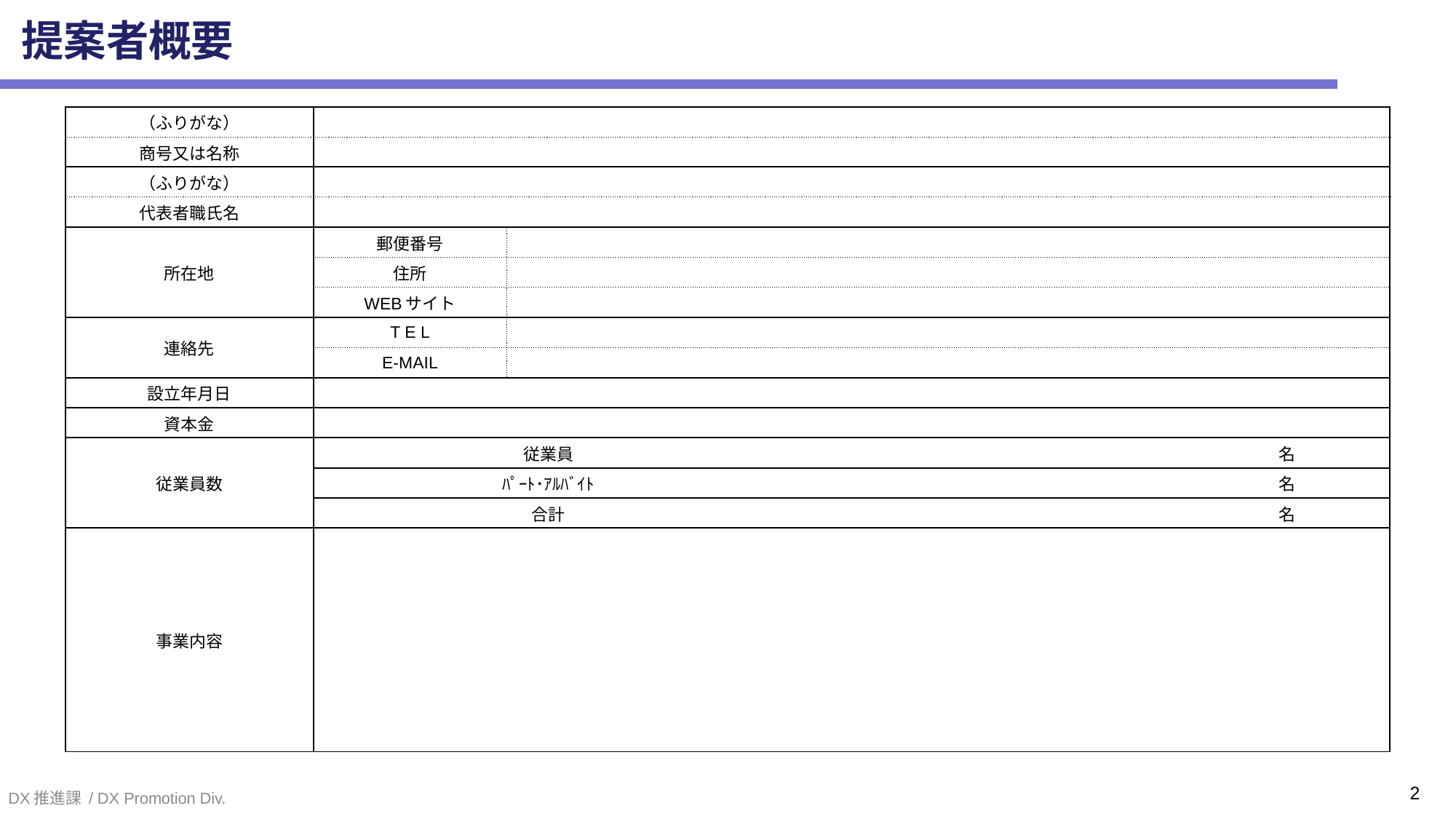

# 提案者概要
| （ふりがな） |  |  |  |  |
| --- | --- | --- | --- | --- |
| 商号又は名称 |  |  |  |  |
| （ふりがな） |  |  |  |  |
| 代表者職氏名 |  |  |  |  |
| 所在地 | 郵便番号 |  |  |  |
|  | 住所 |  |  |  |
|  | WEBサイト |  |  |  |
| 連絡先 | T E L |  |  |  |
|  | E-MAIL |  |  |  |
| 設立年月日 |  |  |  |  |
| 資本金 |  |  |  |  |
| 従業員数 | 従業員 |  |  | 名 |
|  | ﾊﾟｰﾄ･ｱﾙﾊﾞｲﾄ |  |  | 名 |
|  | 合計 |  |  | 名 |
| 事業内容 |  |  |  |  |
DX推進課 / DX Promotion Div.
2